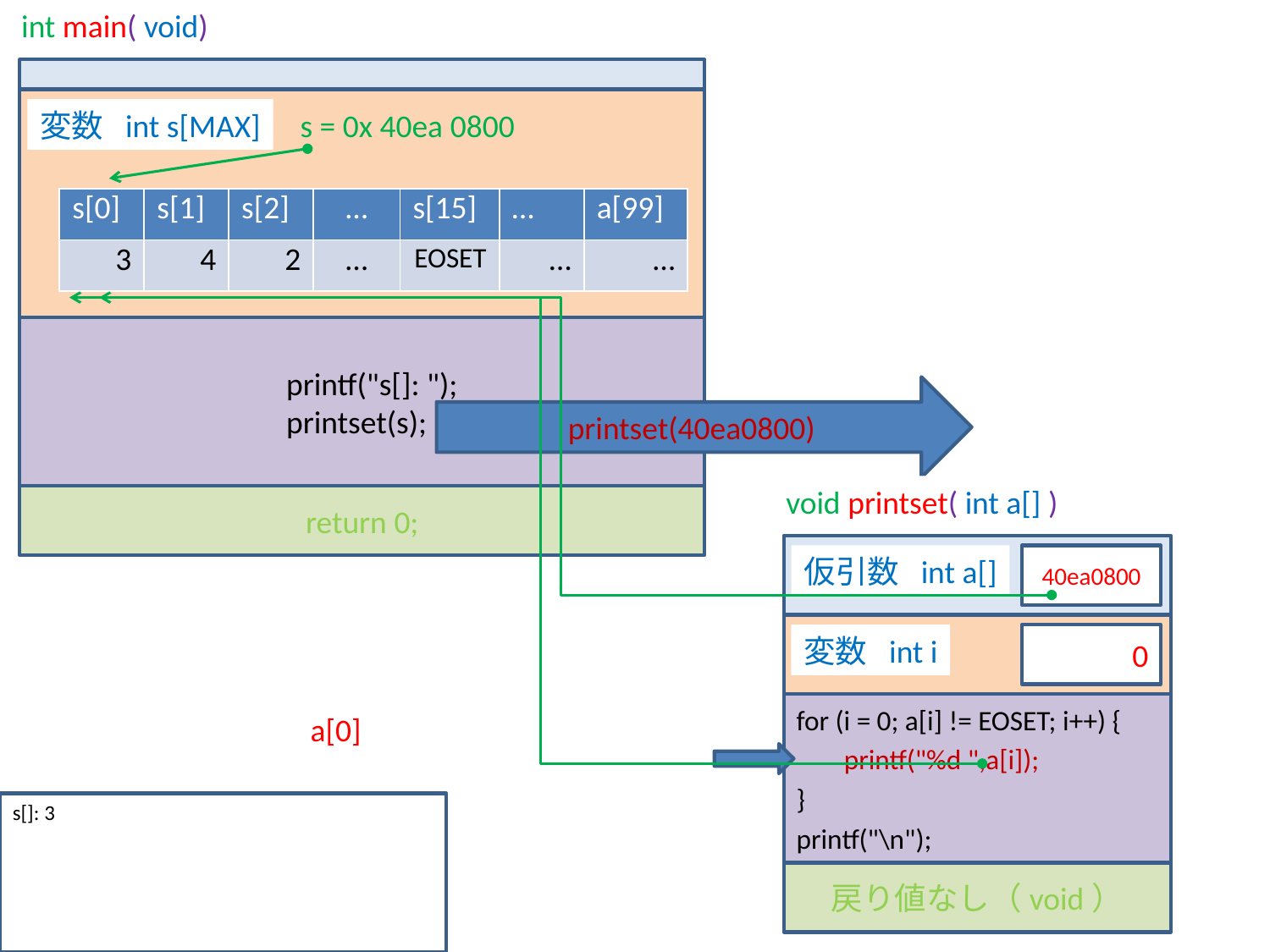

int main( void)

s = 0x 40ea 0800
変数  int s[MAX]
| s[0] | s[1] | s[2] | … | s[15] | … | a[99] |
| --- | --- | --- | --- | --- | --- | --- |
| 3 | 4 | 2 | … | EOSET | … | … |
		printf("s[]: ");
		printset(s);
printset(40ea0800)
 void printset( int a[] )
return 0;

仮引数  int a[]
40ea0800

変数  int i
0
for (i = 0; a[i] != EOSET; i++) {
	printf("%d ",a[i]);
}
printf("\n");
a[0]

s[]: 3
戻り値なし（void）